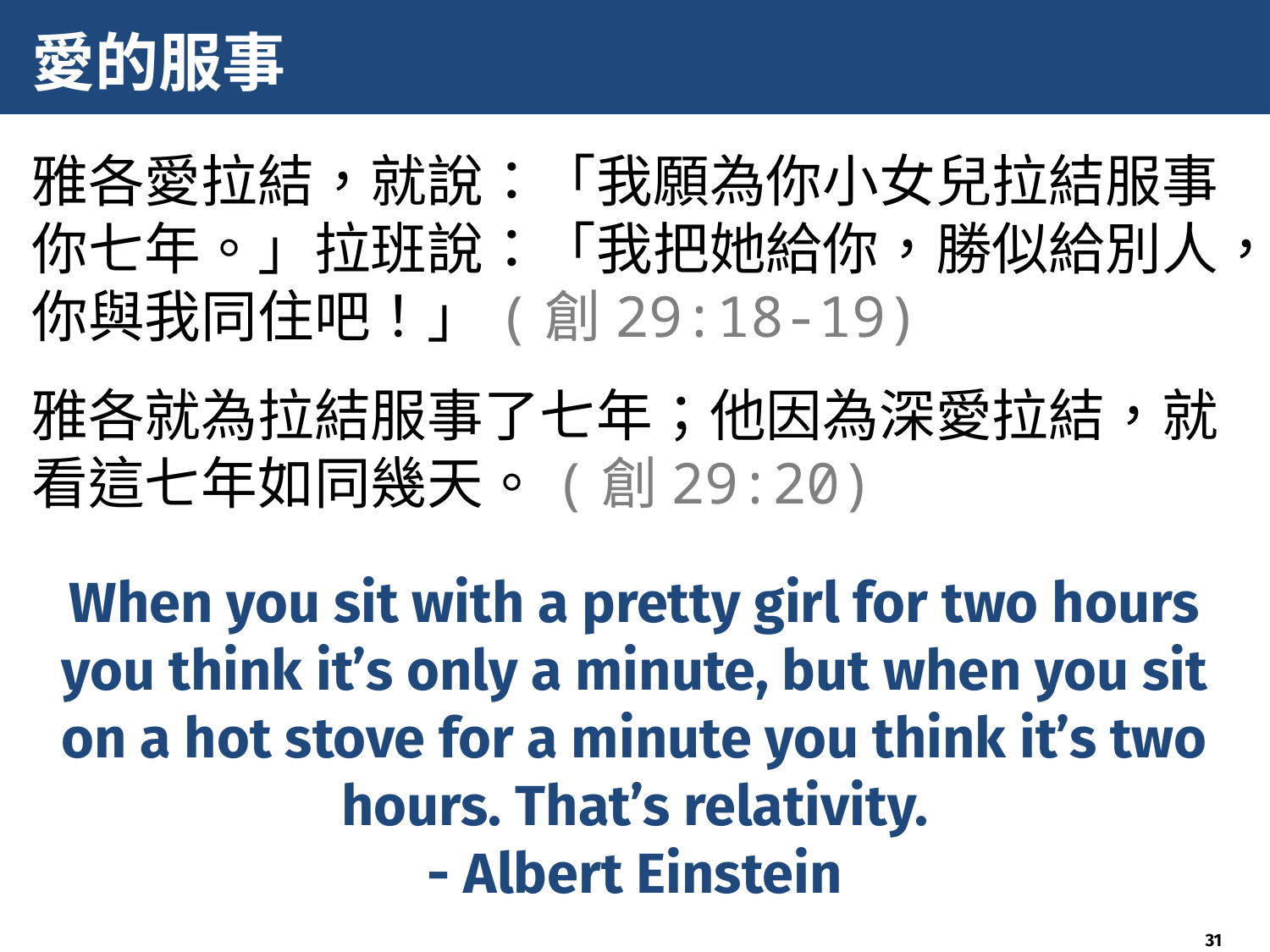

# 愛的服事
雅各愛拉結，就說：「我願為你小女兒拉結服事你七年。」拉班說：「我把她給你，勝似給別人，你與我同住吧！」(創29:18-19)
雅各就為拉結服事了七年；他因為深愛拉結，就看這七年如同幾天。(創29:20)

When you sit with a pretty girl for two hours you think it’s only a minute, but when you sit on a hot stove for a minute you think it’s two hours. That’s relativity.
- Albert Einstein